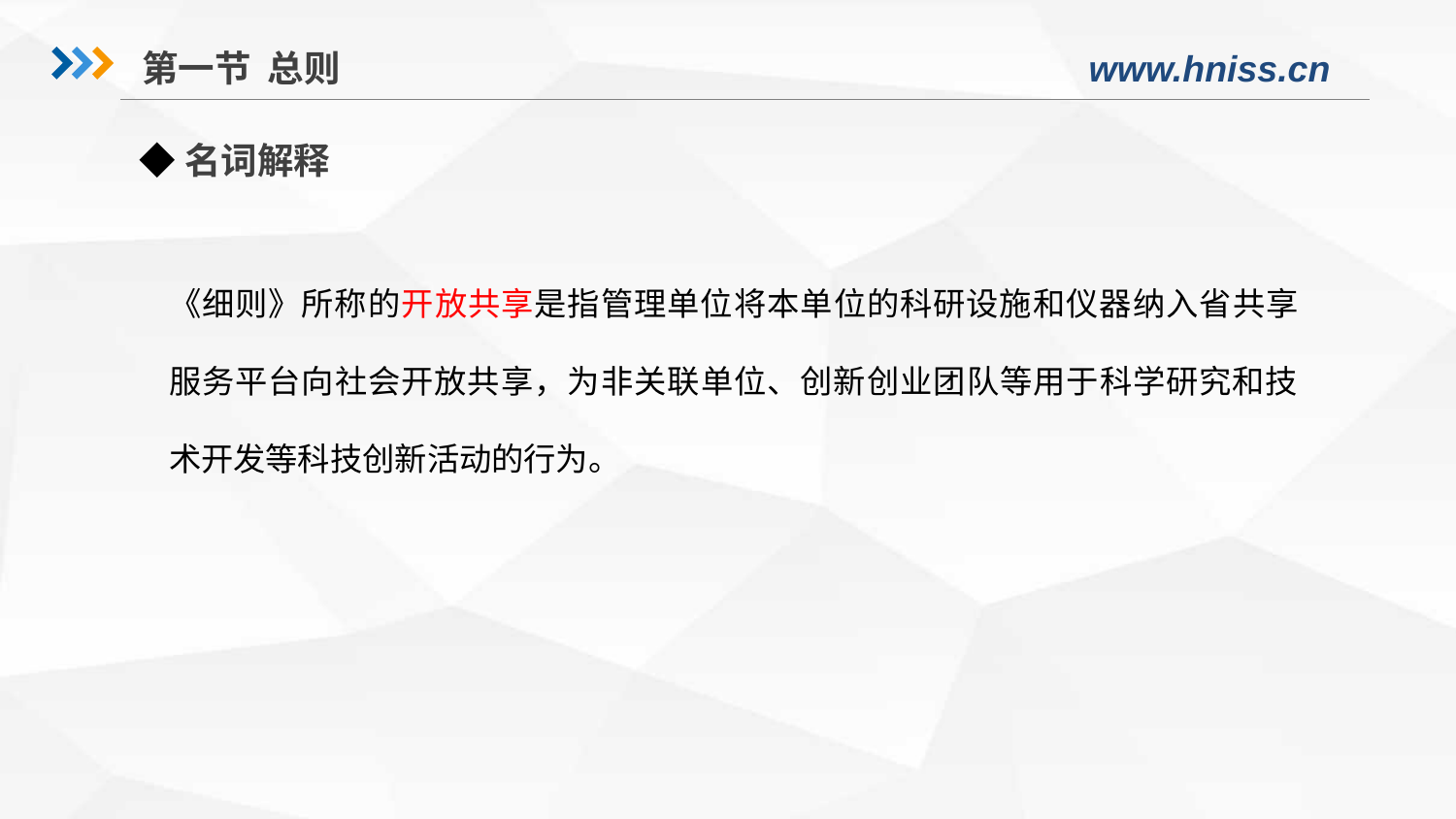

第一节  总则

◆名词解释
《细则》所称的开放共享是指管理单位将本单位的科研设施和仪器纳入省共享服务平台向社会开放共享，为非关联单位、创新创业团队等用于科学研究和技术开发等科技创新活动的行为。